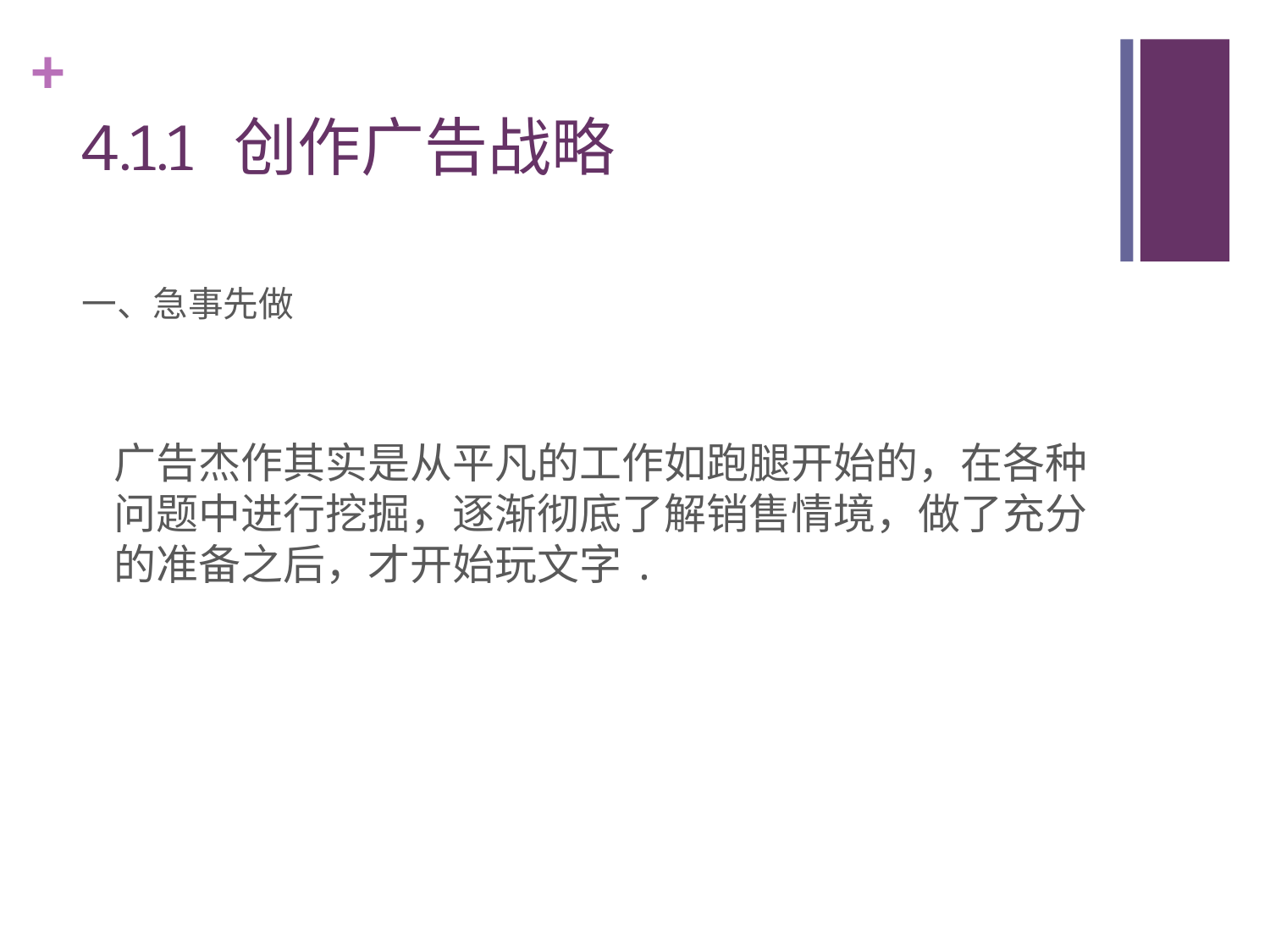

# 4.1.1  创作广告战略
一、急事先做

   广告杰作其实是从平凡的工作如跑腿开始的，在各种问题中进行挖掘，逐渐彻底了解销售情境，做了充分的准备之后，才开始玩文字.